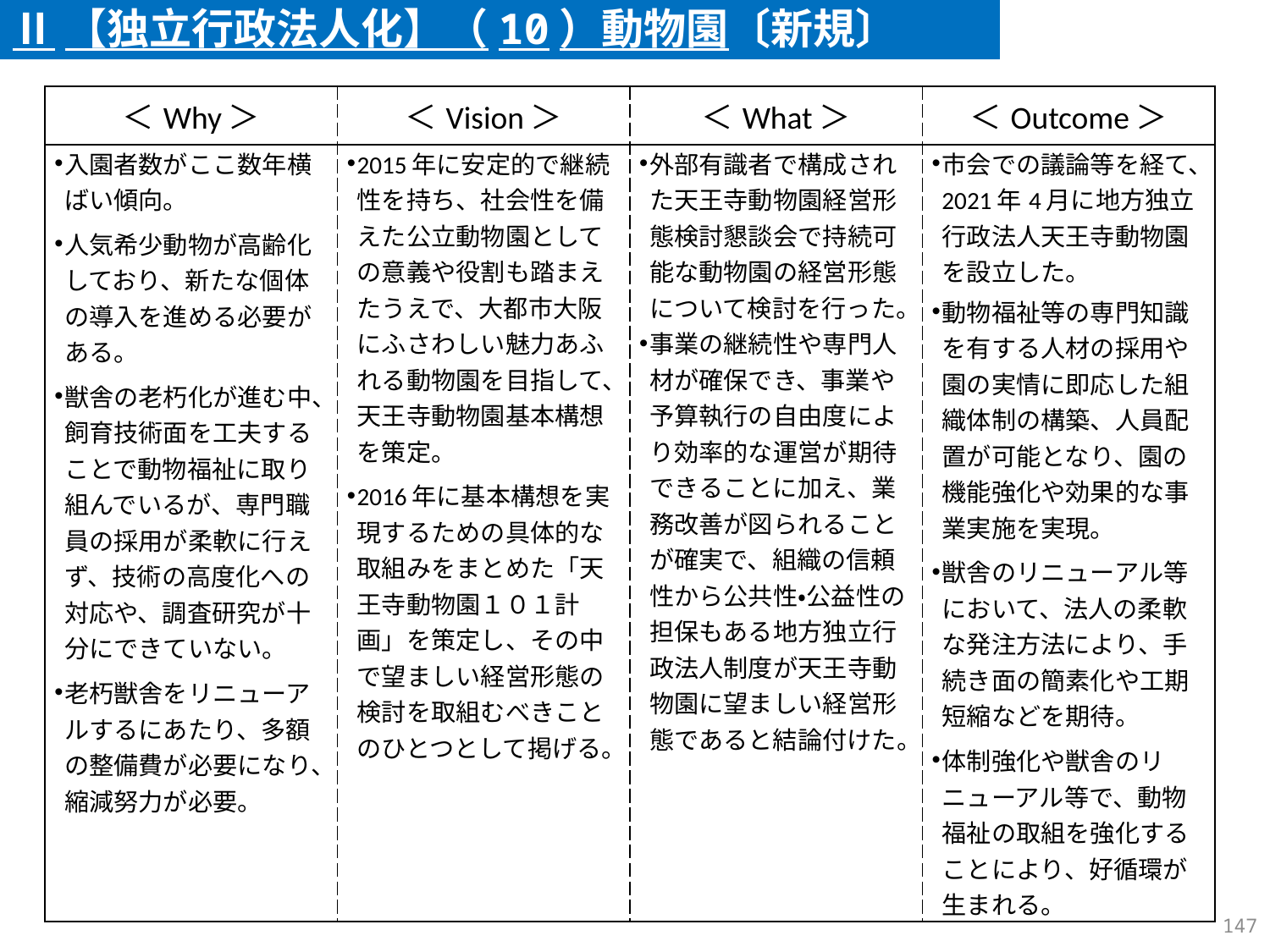

Ⅱ【独立行政法人化】（10）動物園〔新規〕
| ＜Why＞ | ＜Vision＞ | ＜What＞ | ＜Outcome＞ |
| --- | --- | --- | --- |
| 入園者数がここ数年横ばい傾向。 人気希少動物が高齢化しており、新たな個体の導入を進める必要がある。 獣舎の老朽化が進む中、飼育技術面を工夫することで動物福祉に取り組んでいるが、専門職員の採用が柔軟に行えず、技術の高度化への対応や、調査研究が十分にできていない。 老朽獣舎をリニューアルするにあたり、多額の整備費が必要になり、縮減努力が必要。 | 2015年に安定的で継続性を持ち、社会性を備えた公立動物園としての意義や役割も踏まえたうえで、大都市大阪にふさわしい魅力あふれる動物園を目指して、天王寺動物園基本構想を策定。 2016年に基本構想を実現するための具体的な取組みをまとめた「天王寺動物園１０１計画」を策定し、その中で望ましい経営形態の検討を取組むべきことのひとつとして掲げる。 | 外部有識者で構成された天王寺動物園経営形態検討懇談会で持続可能な動物園の経営形態について検討を行った。 事業の継続性や専門人材が確保でき、事業や予算執行の自由度により効率的な運営が期待できることに加え、業務改善が図られることが確実で、組織の信頼性から公共性・公益性の担保もある地方独立行政法人制度が天王寺動物園に望ましい経営形態であると結論付けた。 | 市会での議論等を経て、2021年4月に地方独立行政法人天王寺動物園を設立した。 動物福祉等の専門知識を有する人材の採用や園の実情に即応した組織体制の構築、人員配置が可能となり、園の機能強化や効果的な事業実施を実現。 獣舎のリニューアル等において、法人の柔軟な発注方法により、手続き面の簡素化や工期短縮などを期待。 体制強化や獣舎のリニューアル等で、動物福祉の取組を強化することにより、好循環が生まれる。 |

147